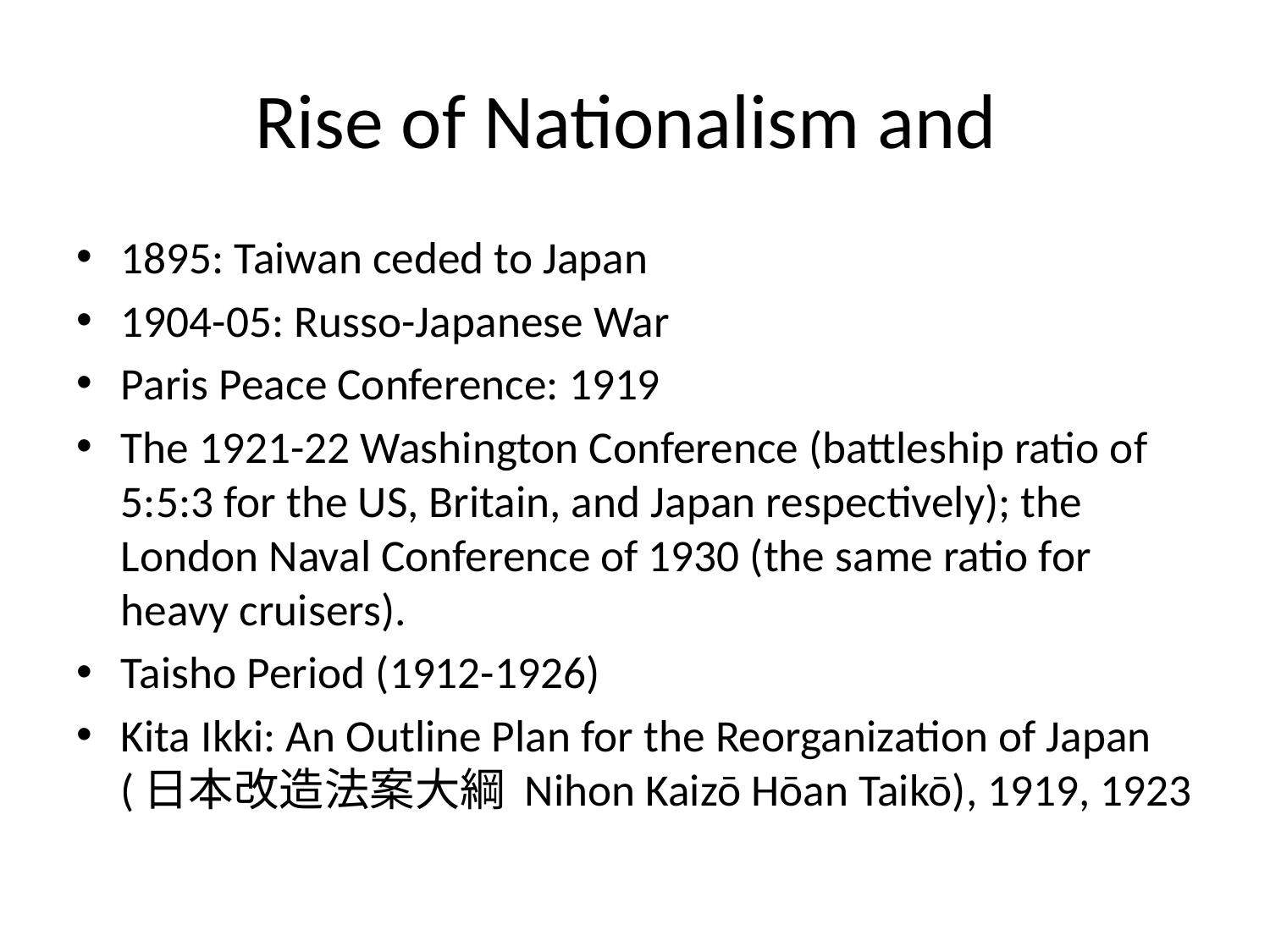

# Rise of Nationalism and
1895: Taiwan ceded to Japan
1904-05: Russo-Japanese War
Paris Peace Conference: 1919
The 1921-22 Washington Conference (battleship ratio of 5:5:3 for the US, Britain, and Japan respectively); the London Naval Conference of 1930 (the same ratio for heavy cruisers).
Taisho Period (1912-1926)
Kita Ikki: An Outline Plan for the Reorganization of Japan (日本改造法案大綱 Nihon Kaizō Hōan Taikō), 1919, 1923